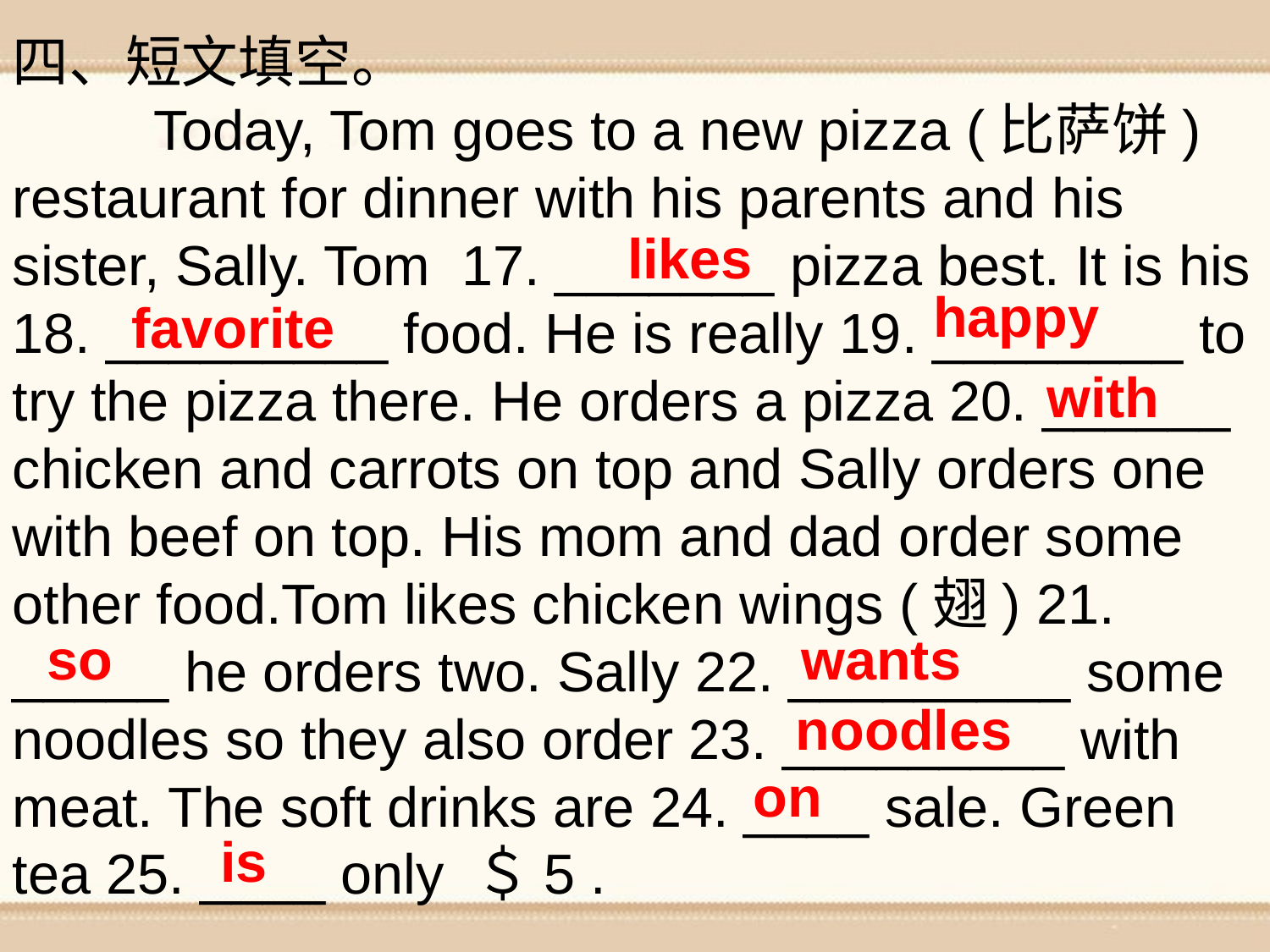

四、短文填空。
         Today, Tom goes to a new pizza (比萨饼) restaurant for dinner with his parents and his sister, Sally. Tom  17. _______ pizza best. It is his 18. _________ food. He is really 19. ________ to try the pizza there. He orders a pizza 20. ______ chicken and carrots on top and Sally orders one with beef on top. His mom and dad order some other food.Tom likes chicken wings (翅) 21. _____ he orders two. Sally 22. _________ some noodles so they also order 23. _________ with meat. The soft drinks are 24. ____ sale. Green tea 25. ____ only ＄5 .
likes
happy
favorite
with
wants
so
noodles
on
is